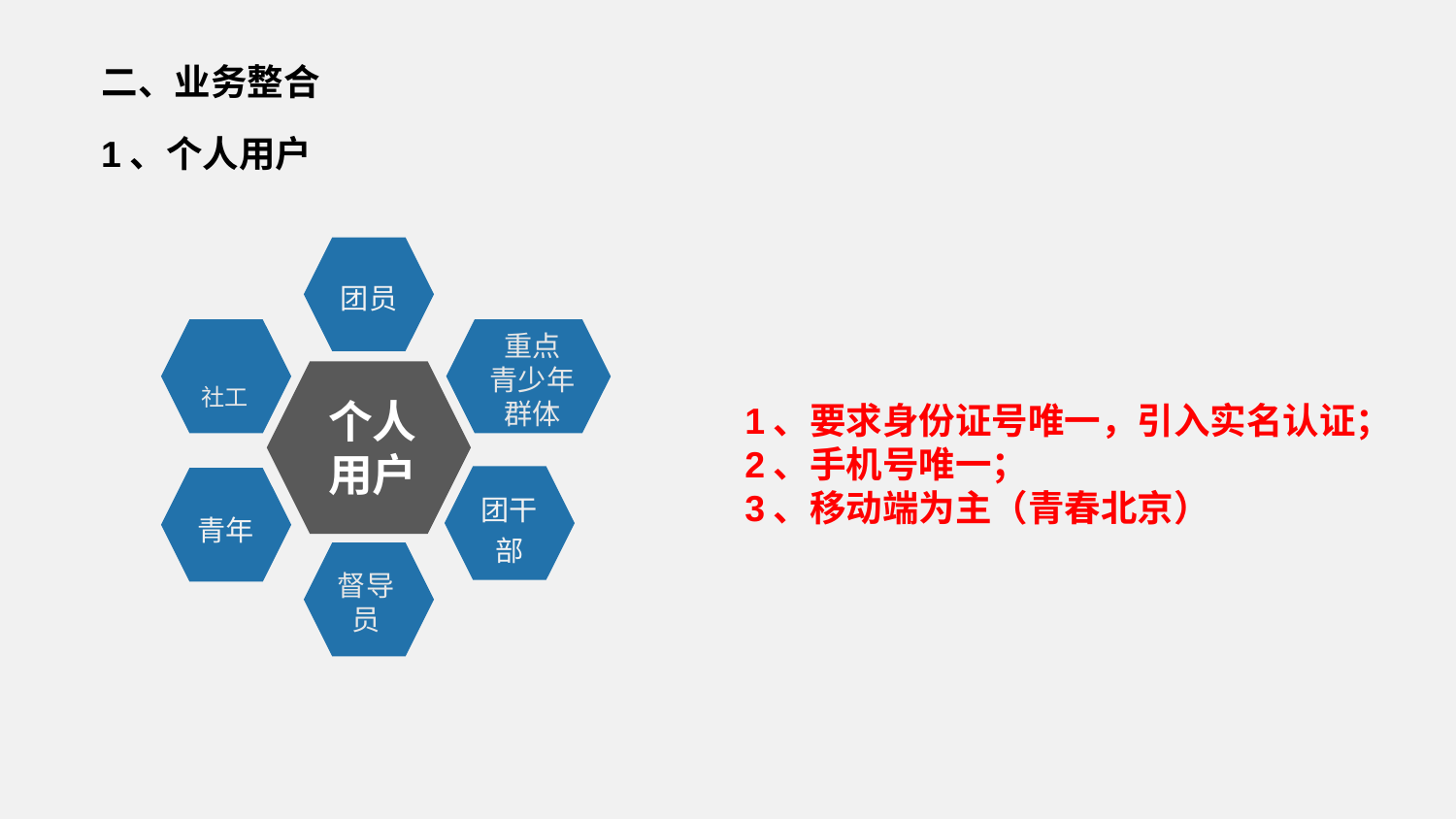

二、业务整合
1、个人用户

团员

重点
青少年群体

社工

个人用户
1、要求身份证号唯一，引入实名认证；
2、手机号唯一；
3、移动端为主（青春北京）

团干部

青年

督导员